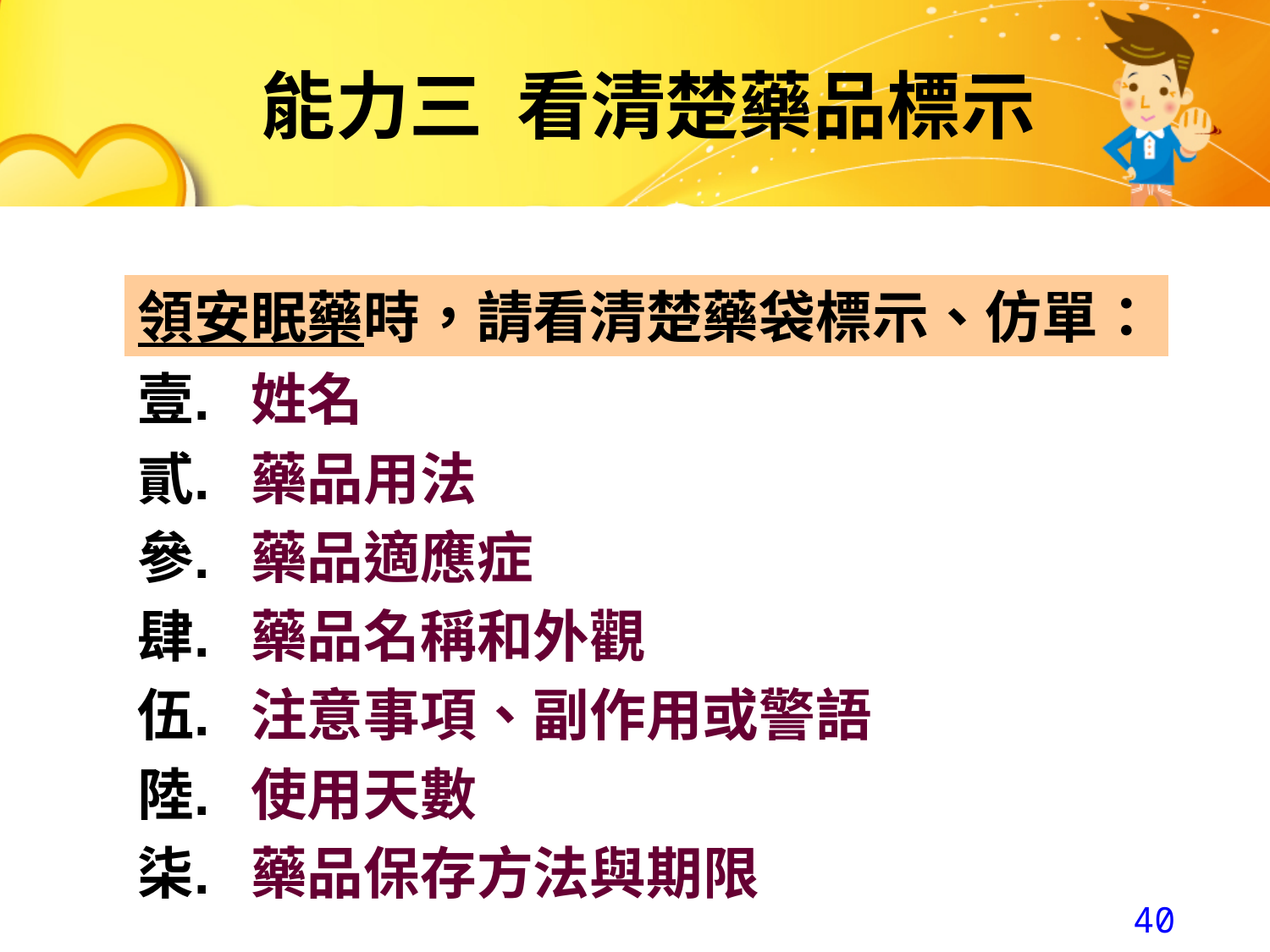

能力三  看清楚藥品標示
領安眠藥時，請看清楚藥袋標示、仿單：
姓名
藥品用法
藥品適應症
藥品名稱和外觀
注意事項、副作用或警語
使用天數
藥品保存方法與期限

40